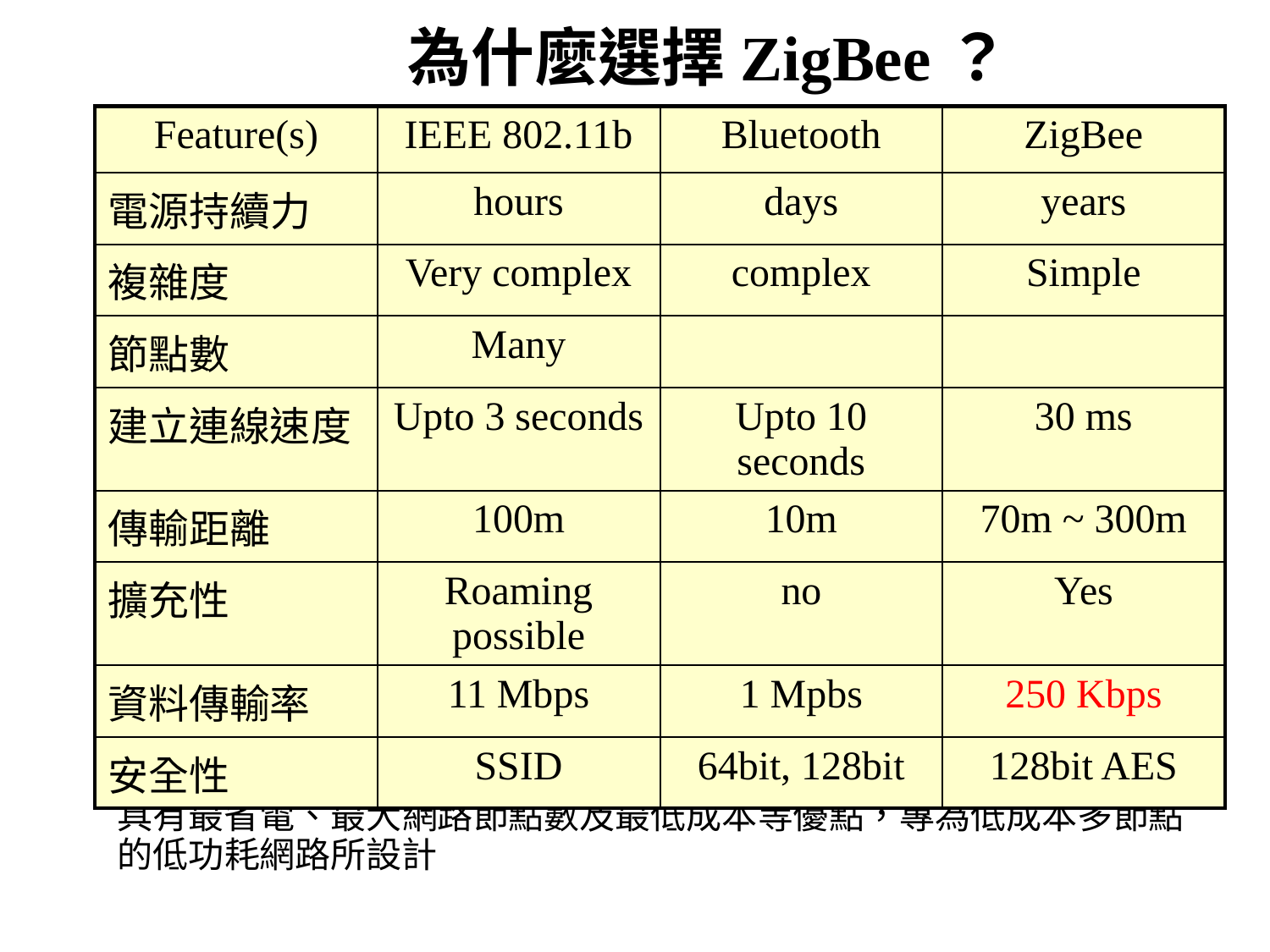

# 為什麼選擇ZigBee？
| Feature(s) | IEEE 802.11b | Bluetooth | ZigBee |
| --- | --- | --- | --- |
| 電源持續力 | hours | days | years |
| 複雜度 | Very complex | complex | Simple |
| 節點數 | Many |  |  |
| 建立連線速度 | Upto 3 seconds | Upto 10 seconds | 30 ms |
| 傳輸距離 | 100m | 10m | 70m ~ 300m |
| 擴充性 | Roaming possible | no | Yes |
| 資料傳輸率 | 11 Mbps | 1 Mpbs | 250 Kbps |
| 安全性 | SSID | 64bit, 128bit | 128bit AES |
具有最省電、最大網路節點數及最低成本等優點，專為低成本多節點的低功耗網路所設計